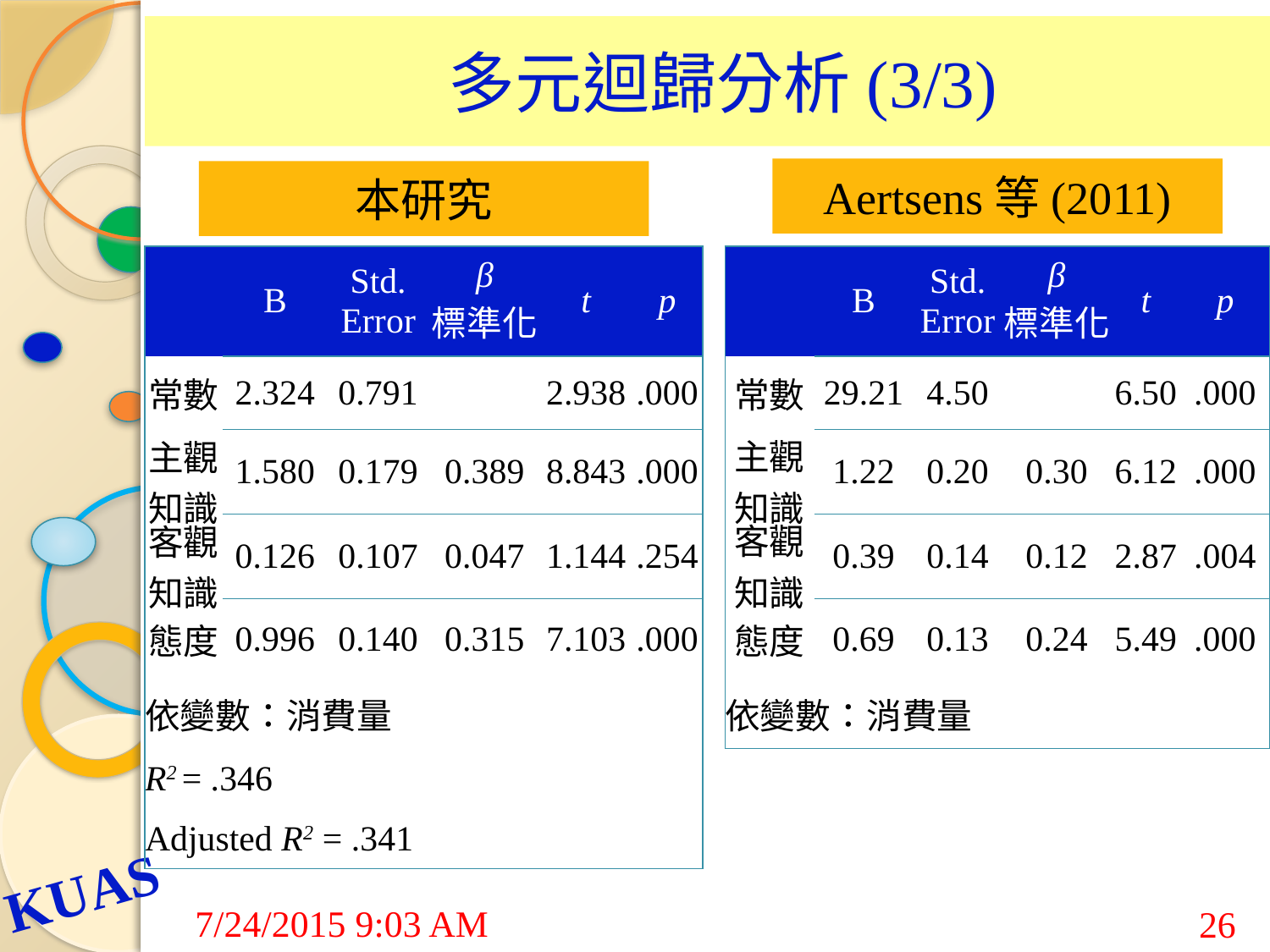

# 多元迴歸分析(3/3)
Aertsens等(2011)
本研究
|  | B | Std. Error | β 標準化 | t | p |
| --- | --- | --- | --- | --- | --- |
| 常數 | 2.324 | 0.791 |  | 2.938 | .000 |
| 主觀 知識 | 1.580 | 0.179 | 0.389 | 8.843 | .000 |
| 客觀 知識 | 0.126 | 0.107 | 0.047 | 1.144 | .254 |
| 態度 | 0.996 | 0.140 | 0.315 | 7.103 | .000 |
| 依變數：消費量 |  |  |  |  |  |
| R2 = .346 |  |  |  |  |  |
| Adjusted R2 = .341 |  |  |  |  |  |
|  | B | Std. Error | β 標準化 | t | p |
| --- | --- | --- | --- | --- | --- |
| 常數 | 29.21 | 4.50 |  | 6.50 | .000 |
| 主觀 知識 | 1.22 | 0.20 | 0.30 | 6.12 | .000 |
| 客觀 知識 | 0.39 | 0.14 | 0.12 | 2.87 | .004 |
| 態度 | 0.69 | 0.13 | 0.24 | 5.49 | .000 |
| 依變數：消費量 |  |  |  |  |  |
7/24/2015 9:03 AM
26